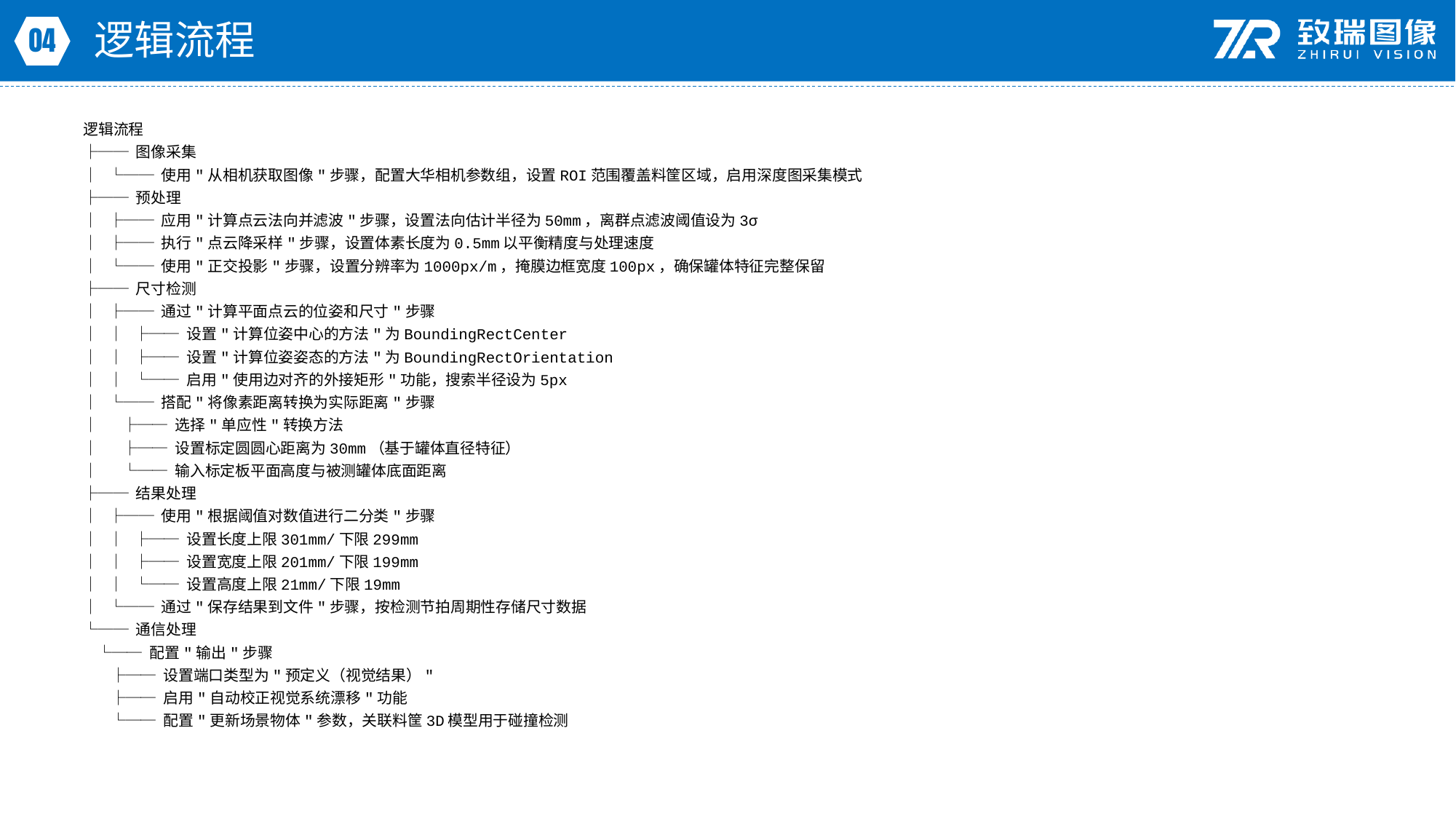

逻辑流程
04

逻辑流程
├── 图像采集
│   └── 使用"从相机获取图像"步骤，配置大华相机参数组，设置ROI范围覆盖料筐区域，启用深度图采集模式
├── 预处理
│   ├── 应用"计算点云法向并滤波"步骤，设置法向估计半径为50mm，离群点滤波阈值设为3σ
│   ├── 执行"点云降采样"步骤，设置体素长度为0.5mm以平衡精度与处理速度
│   └── 使用"正交投影"步骤，设置分辨率为1000px/m，掩膜边框宽度100px，确保罐体特征完整保留
├── 尺寸检测
│   ├── 通过"计算平面点云的位姿和尺寸"步骤
│   │   ├── 设置"计算位姿中心的方法"为BoundingRectCenter
│   │   ├── 设置"计算位姿姿态的方法"为BoundingRectOrientation
│   │   └── 启用"使用边对齐的外接矩形"功能，搜索半径设为5px
│   └── 搭配"将像素距离转换为实际距离"步骤
│       ├── 选择"单应性"转换方法
│       ├── 设置标定圆圆心距离为30mm（基于罐体直径特征）
│       └── 输入标定板平面高度与被测罐体底面距离
├── 结果处理
│   ├── 使用"根据阈值对数值进行二分类"步骤
│   │   ├── 设置长度上限301mm/下限299mm
│   │   ├── 设置宽度上限201mm/下限199mm
│   │   └── 设置高度上限21mm/下限19mm
│   └── 通过"保存结果到文件"步骤，按检测节拍周期性存储尺寸数据
└── 通信处理
    └── 配置"输出"步骤
        ├── 设置端口类型为"预定义（视觉结果）"
        ├── 启用"自动校正视觉系统漂移"功能
        └── 配置"更新场景物体"参数，关联料筐3D模型用于碰撞检测